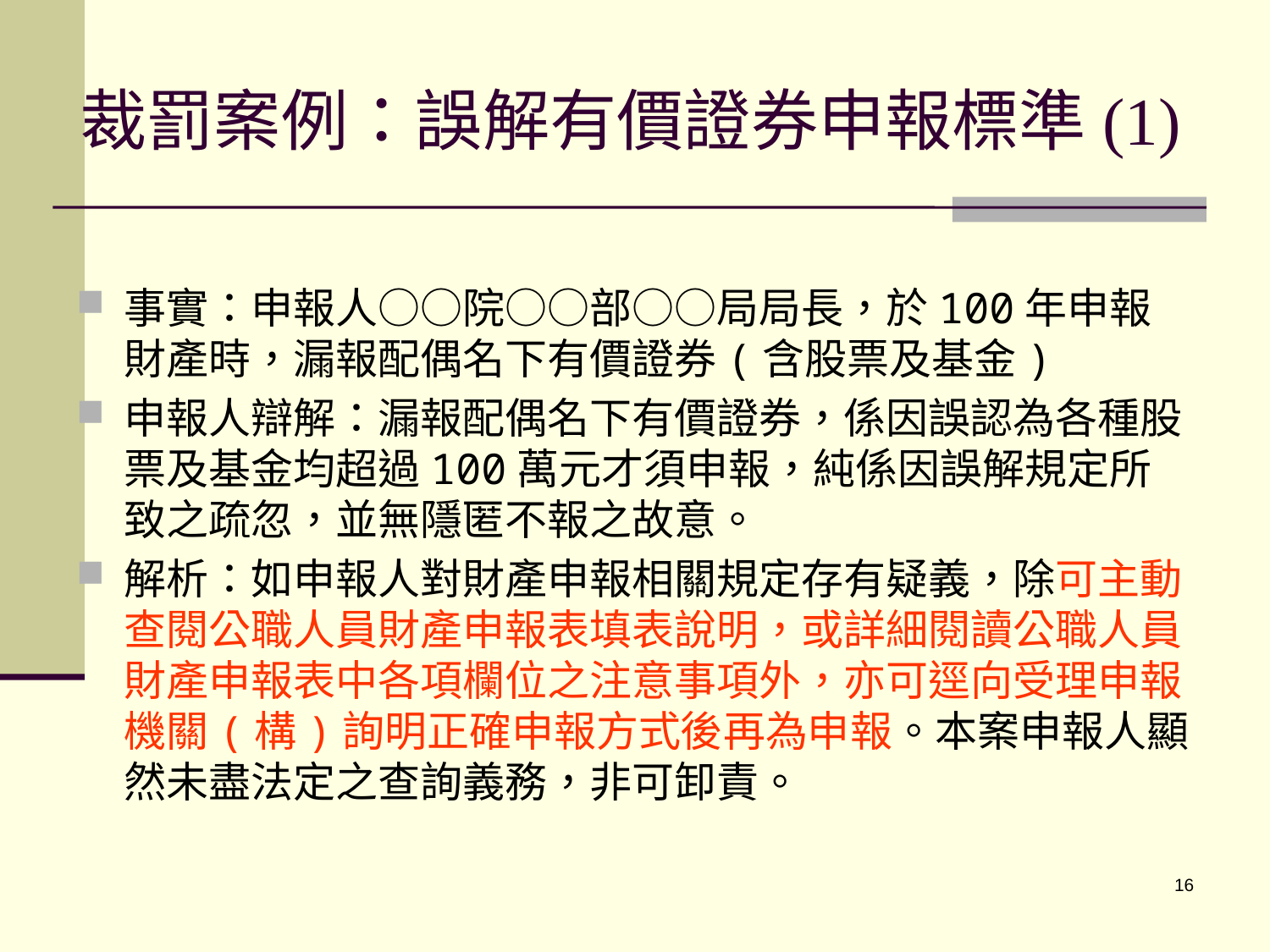

# 裁罰案例：誤解有價證券申報標準(1)
事實：申報人○○院○○部○○局局長，於100年申報財產時，漏報配偶名下有價證券(含股票及基金)
申報人辯解：漏報配偶名下有價證券，係因誤認為各種股票及基金均超過100萬元才須申報，純係因誤解規定所致之疏忽，並無隱匿不報之故意。
解析：如申報人對財產申報相關規定存有疑義，除可主動查閱公職人員財產申報表填表說明，或詳細閱讀公職人員財產申報表中各項欄位之注意事項外，亦可逕向受理申報機關(構)詢明正確申報方式後再為申報。本案申報人顯然未盡法定之查詢義務，非可卸責。
16